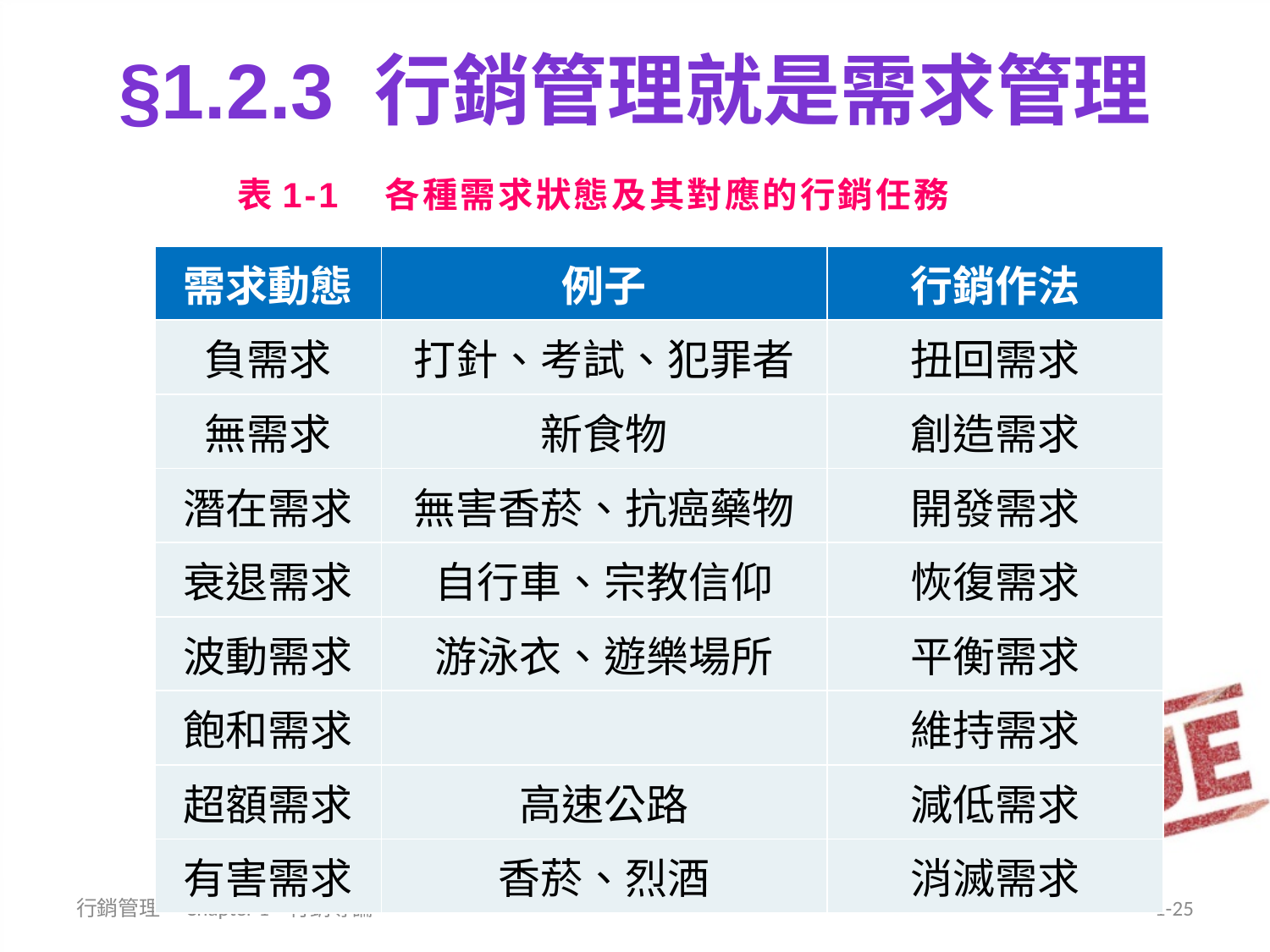

# §1.2.3 行銷管理就是需求管理
表1-1   各種需求狀態及其對應的行銷任務
| 需求動態 | 例子 | 行銷作法 |
| --- | --- | --- |
| 負需求 | 打針、考試、犯罪者 | 扭回需求 |
| 無需求 | 新食物 | 創造需求 |
| 潛在需求 | 無害香菸、抗癌藥物 | 開發需求 |
| 衰退需求 | 自行車、宗教信仰 | 恢復需求 |
| 波動需求 | 游泳衣、遊樂場所 | 平衡需求 |
| 飽和需求 |  | 維持需求 |
| 超額需求 | 高速公路 | 減低需求 |
| 有害需求 | 香菸、烈酒 | 消滅需求 |
行銷管理   Chapter 1   行銷導論
1-25